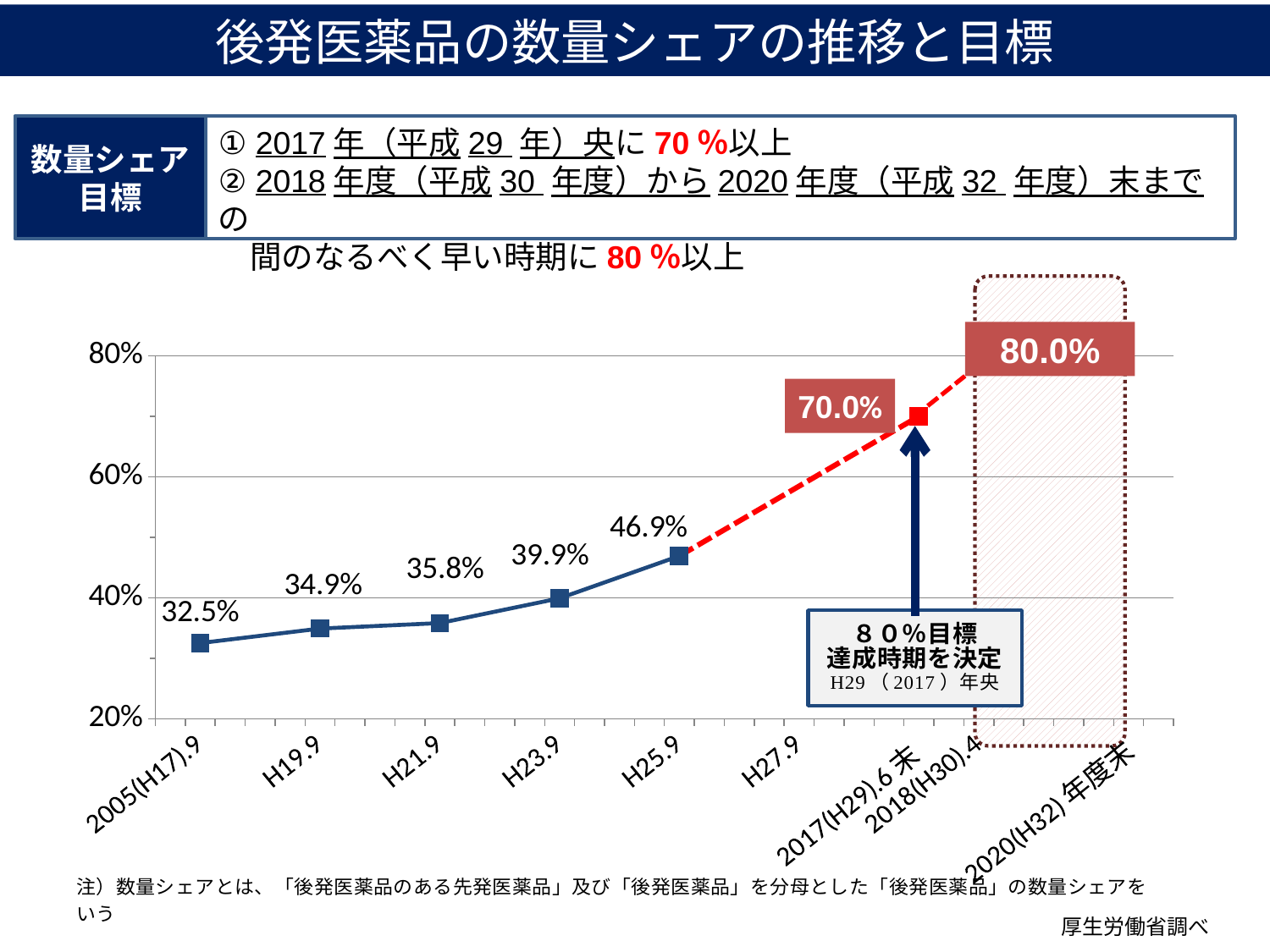

後発医薬品の数量シェアの推移と目標
数量シェア
目標
① 2017年（平成29 年）央に70％以上
② 2018年度（平成30 年度）から2020年度（平成32 年度）末までの
　間のなるべく早い時期に80％以上

### Chart

| Category | 列3 | 列2 |
|---|---|---|
|  | None | None |
| 2005(H17).9 | None | 0.325 |
|  | None | None |
|  | None | None |
|  | None | None |
| H19.9 | None | 0.349 |
|  | None | None |
|  | None | None |
|  | None | None |
| H21.9 | None | 0.358 |
|  | None | None |
|  | None | None |
|  | None | None |
| H23.9 | None | 0.399 |
|  | None | None |
|  | None | None |
|  | None | None |
| H25.9 | 0.469 | 0.469 |
|  | None | None |
|  | None | None |
|  | None | None |
| H27.9 | None | None |
|  | None | None |
|  | None | None |
|  | None | None |
| 2017(H29).6末  | 0.7 | None |
|  | None | None |
| 2018(H30).4 | None | None |
|  | None | None |
|  | None | None |
|  | None | None |
|  | None | None |
| 2020(H32)年度末 | None | None |
80.0%
70.0%
厚生労働省調べ